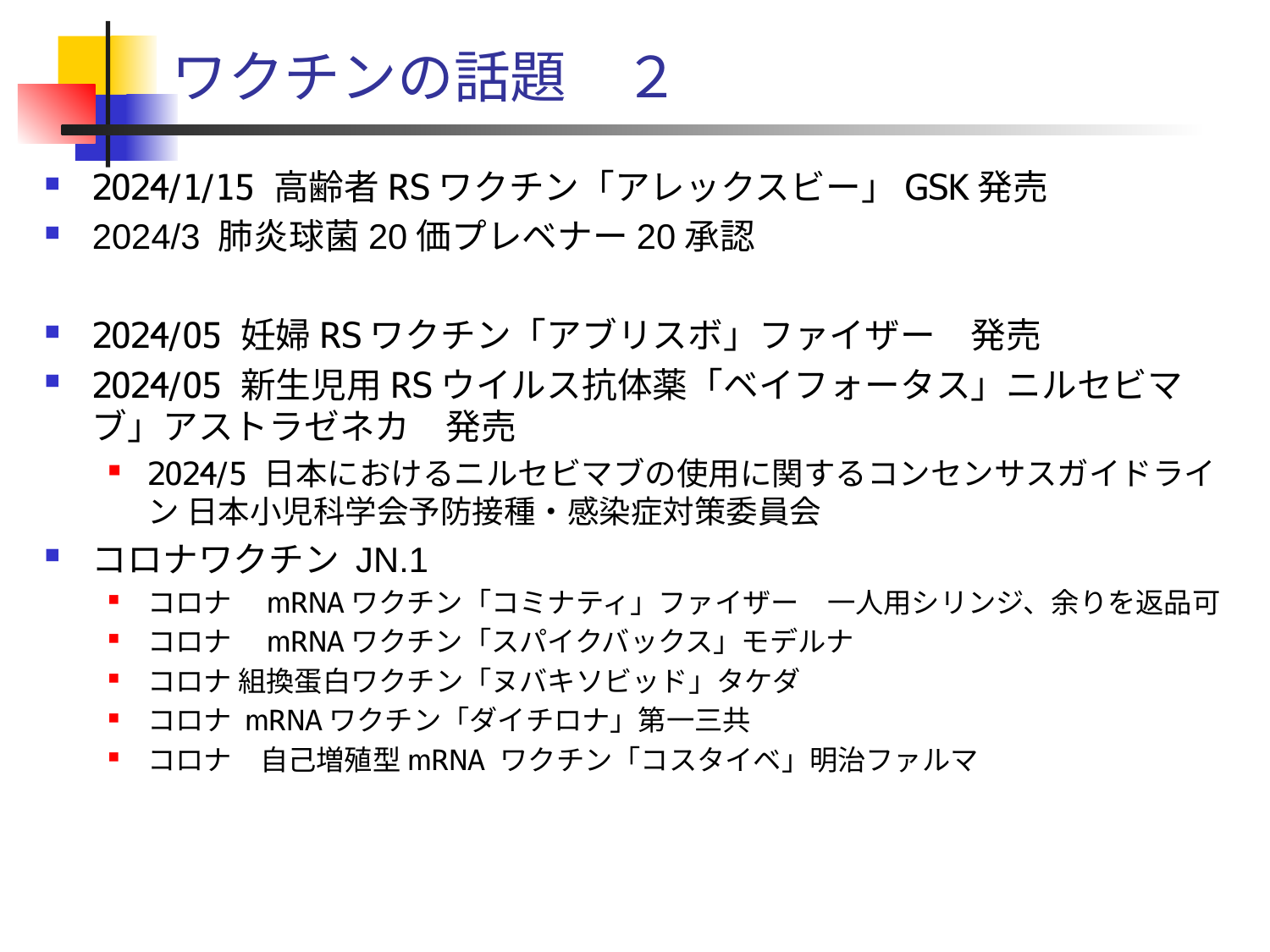

# ワクチンの話題　２
2024/1/15 高齢者RSワクチン「アレックスビー」GSK発売
2024/3 肺炎球菌20価プレベナー20承認

2024/05 妊婦RSワクチン「アブリスボ」ファイザー　発売
2024/05 新生児用RSウイルス抗体薬「ベイフォータス」ニルセビマブ」アストラゼネカ　発売
2024/5 日本におけるニルセビマブの使用に関するコンセンサスガイドライン 日本小児科学会予防接種・感染症対策委員会
コロナワクチン JN.1
コロナ　mRNAワクチン「コミナティ」ファイザー　一人用シリンジ、余りを返品可
コロナ　mRNAワクチン「スパイクバックス」モデルナ
コロナ 組換蛋白ワクチン「ヌバキソビッド」タケダ
コロナ mRNAワクチン「ダイチロナ」第一三共
コロナ　自己増殖型mRNA ワクチン「コスタイベ」明治ファルマ